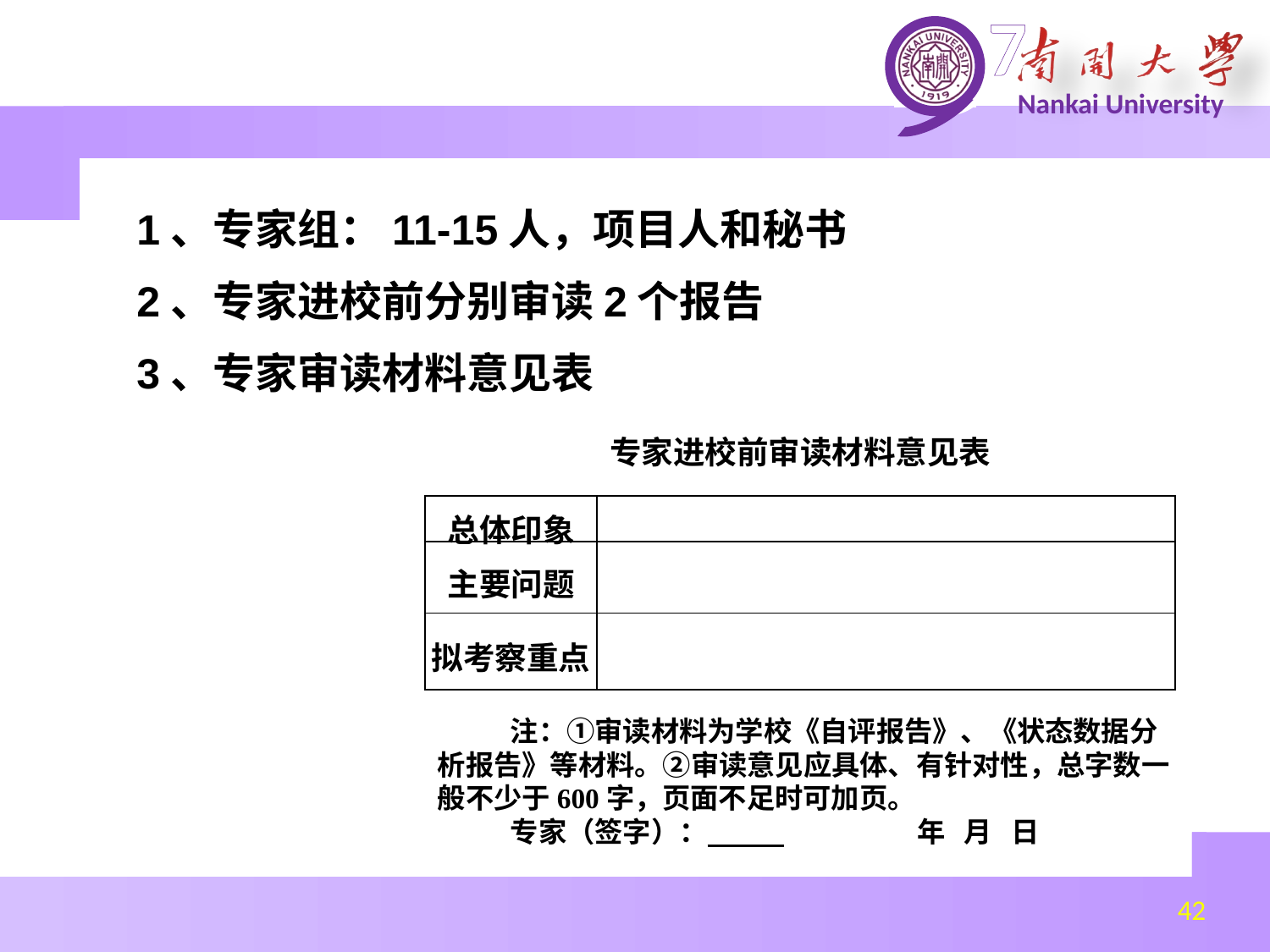

1、专家组：11-15人，项目人和秘书
2、专家进校前分别审读2个报告
3、专家审读材料意见表
专家进校前审读材料意见表
| 总体印象 |  |
| --- | --- |
| 主要问题 |  |
| 拟考察重点 |  |
注：①审读材料为学校《自评报告》、《状态数据分析报告》等材料。②审读意见应具体、有针对性，总字数一般不少于600字，页面不足时可加页。
专家（签字）：                                 年   月   日